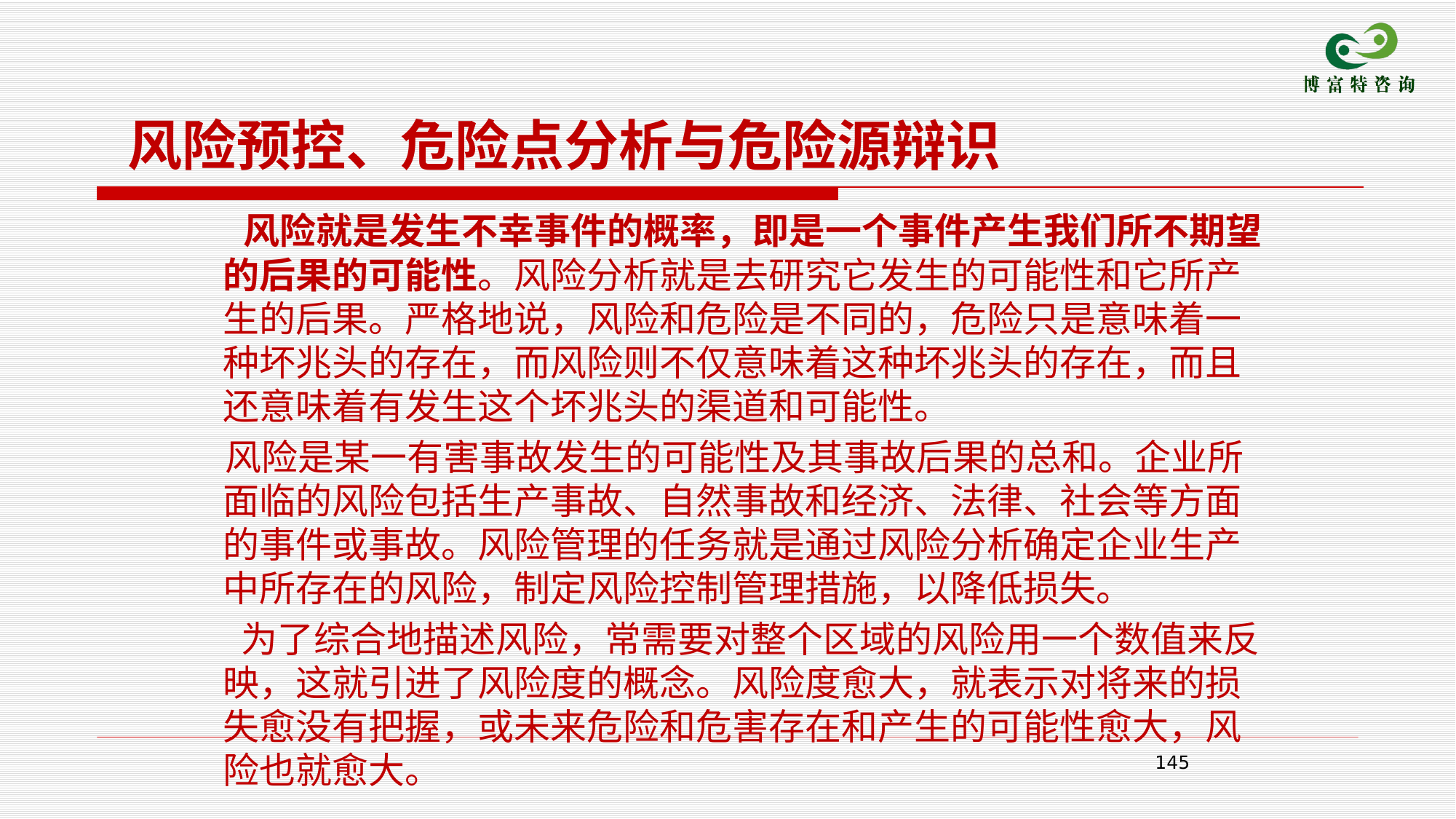

风险预控、危险点分析与危险源辩识
       风险就是发生不幸事件的概率，即是一个事件产生我们所不期望的后果的可能性。风险分析就是去研究它发生的可能性和它所产生的后果。严格地说，风险和危险是不同的，危险只是意味着一种坏兆头的存在，而风险则不仅意味着这种坏兆头的存在，而且还意味着有发生这个坏兆头的渠道和可能性。
      风险是某一有害事故发生的可能性及其事故后果的总和。企业所面临的风险包括生产事故、自然事故和经济、法律、社会等方面的事件或事故。风险管理的任务就是通过风险分析确定企业生产中所存在的风险，制定风险控制管理措施，以降低损失。
        为了综合地描述风险，常需要对整个区域的风险用一个数值来反映，这就引进了风险度的概念。风险度愈大，就表示对将来的损失愈没有把握，或未来危险和危害存在和产生的可能性愈大，风险也就愈大。

145